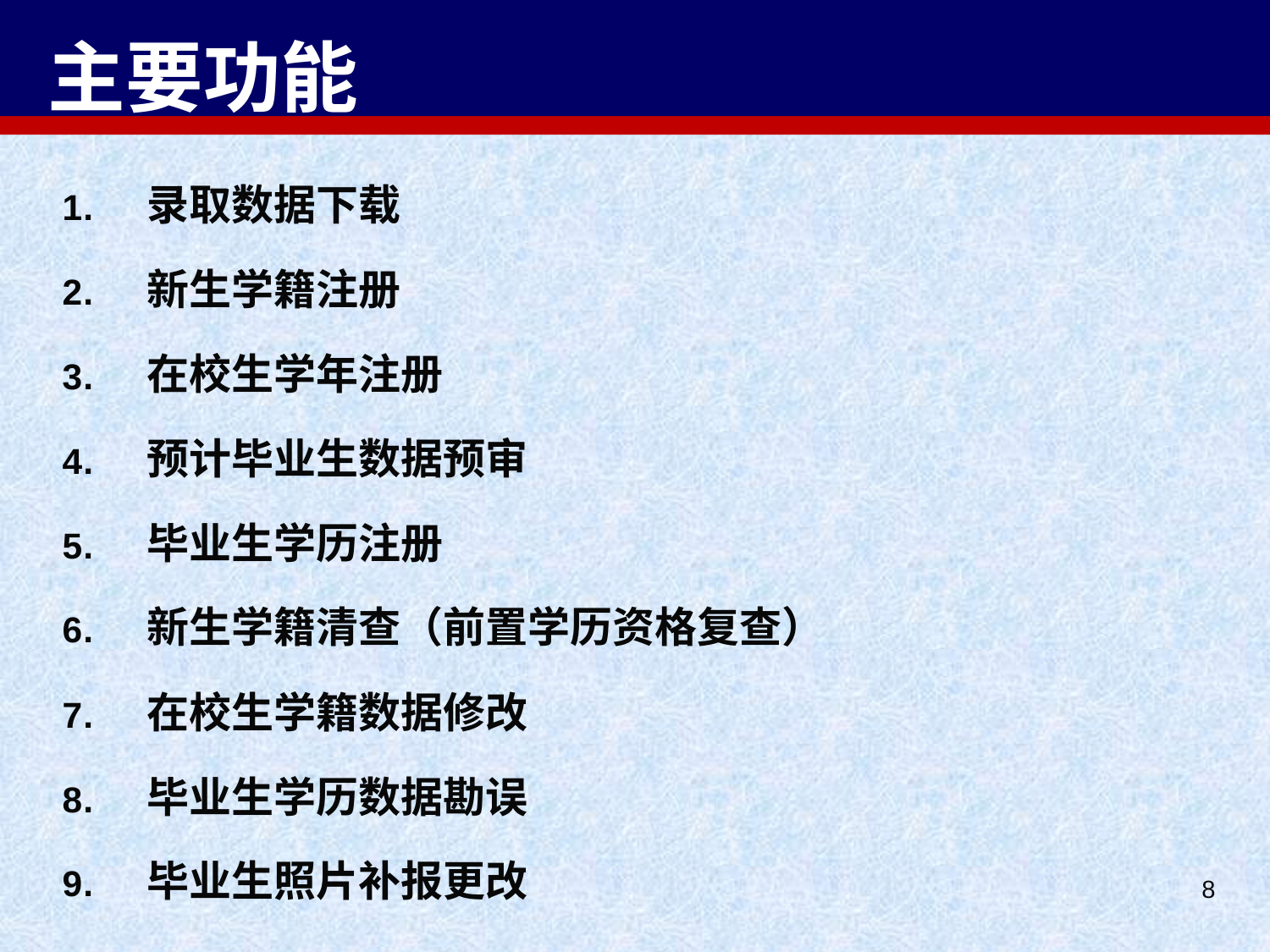

# 主要功能
录取数据下载
新生学籍注册
在校生学年注册
预计毕业生数据预审
毕业生学历注册
新生学籍清查（前置学历资格复查）
在校生学籍数据修改
毕业生学历数据勘误
毕业生照片补报更改
8